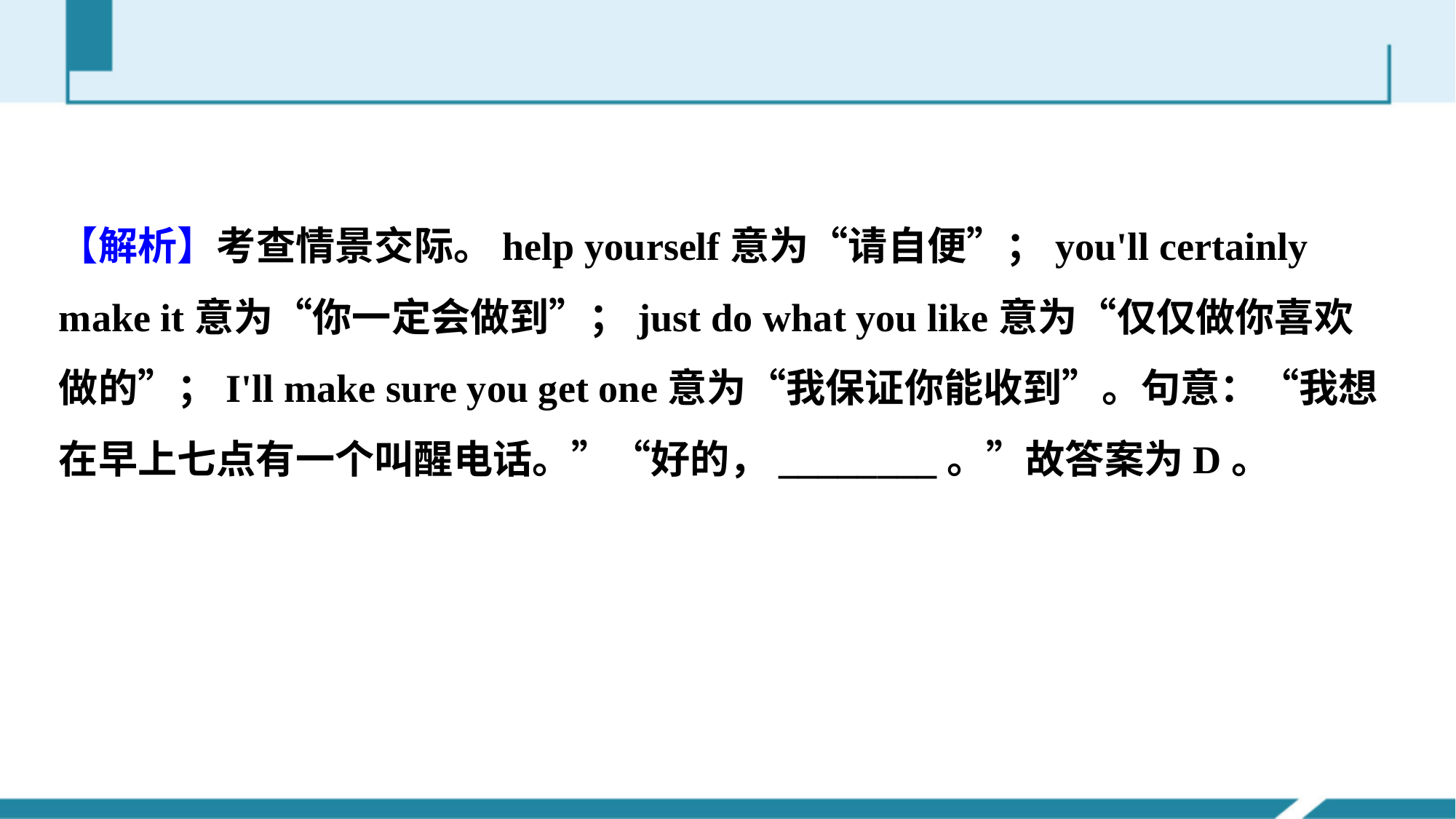

【解析】考查情景交际。help yourself意为“请自便”；you'll certainly make it意为“你一定会做到”；just do what you like意为“仅仅做你喜欢做的”；I'll make sure you get one意为“我保证你能收到”。句意：“我想在早上七点有一个叫醒电话。”“好的，________。”故答案为D。